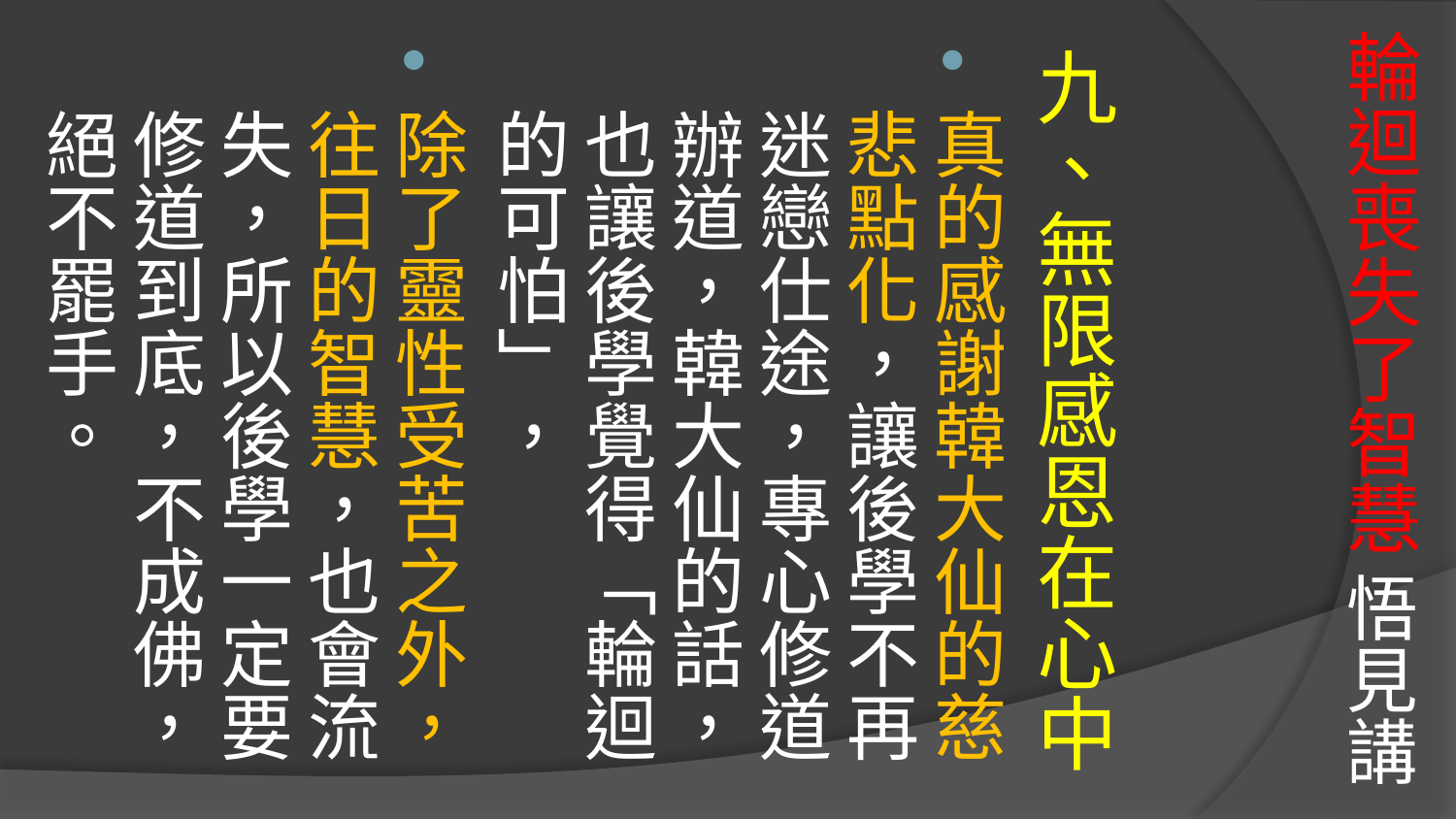

# 輪迴喪失了智慧 悟見講
九、無限感恩在心中
真的感謝韓大仙的慈悲點化，讓後學不再迷戀仕途，專心修道辦道，韓大仙的話，也讓後學覺得「輪迴的可怕」，
除了靈性受苦之外，往日的智慧，也會流失，所以後學一定要修道到底，不成佛，絕不罷手。